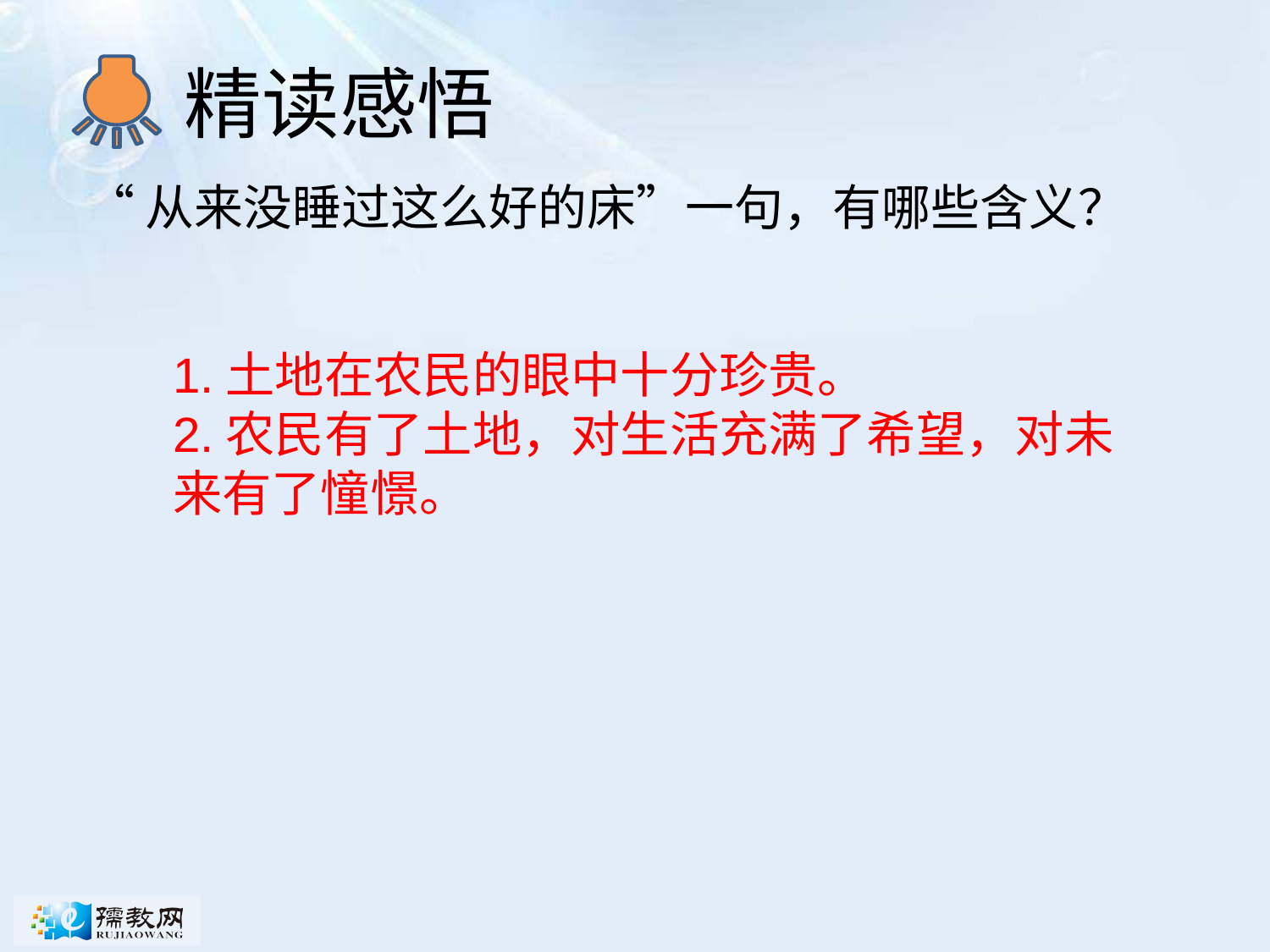

# 精读感悟

“从来没睡过这么好的床”一句，有哪些含义？
1.土地在农民的眼中十分珍贵。
2.农民有了土地，对生活充满了希望，对未来有了憧憬。